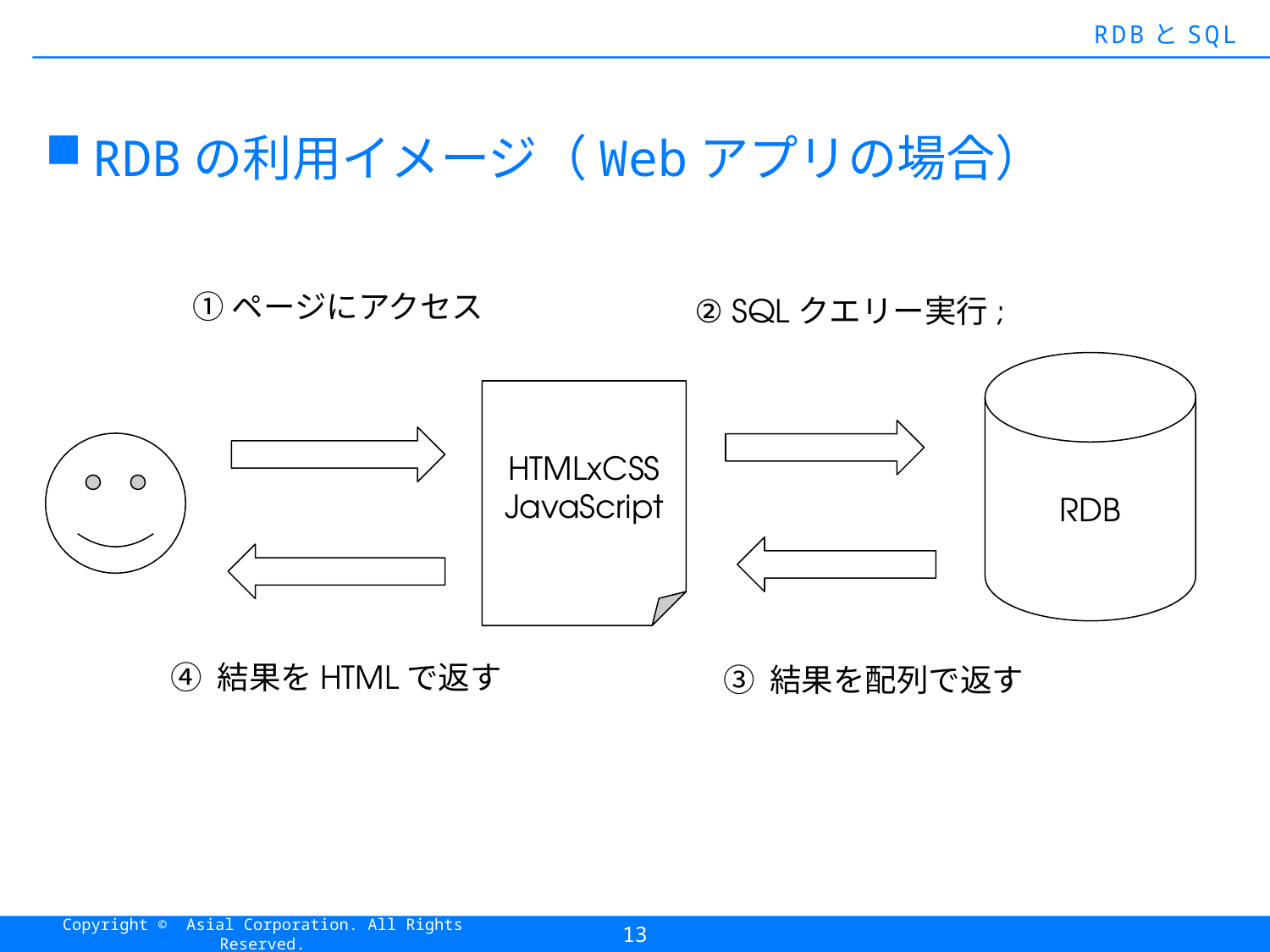

#
RDBとSQL
RDBの利用イメージ（Webアプリの場合）
①ページにアクセス
② SQLクエリー実行;
RDB
HTMLxCSS
JavaScript

④ 結果をHTMLで返す
③ 結果を配列で返す
13